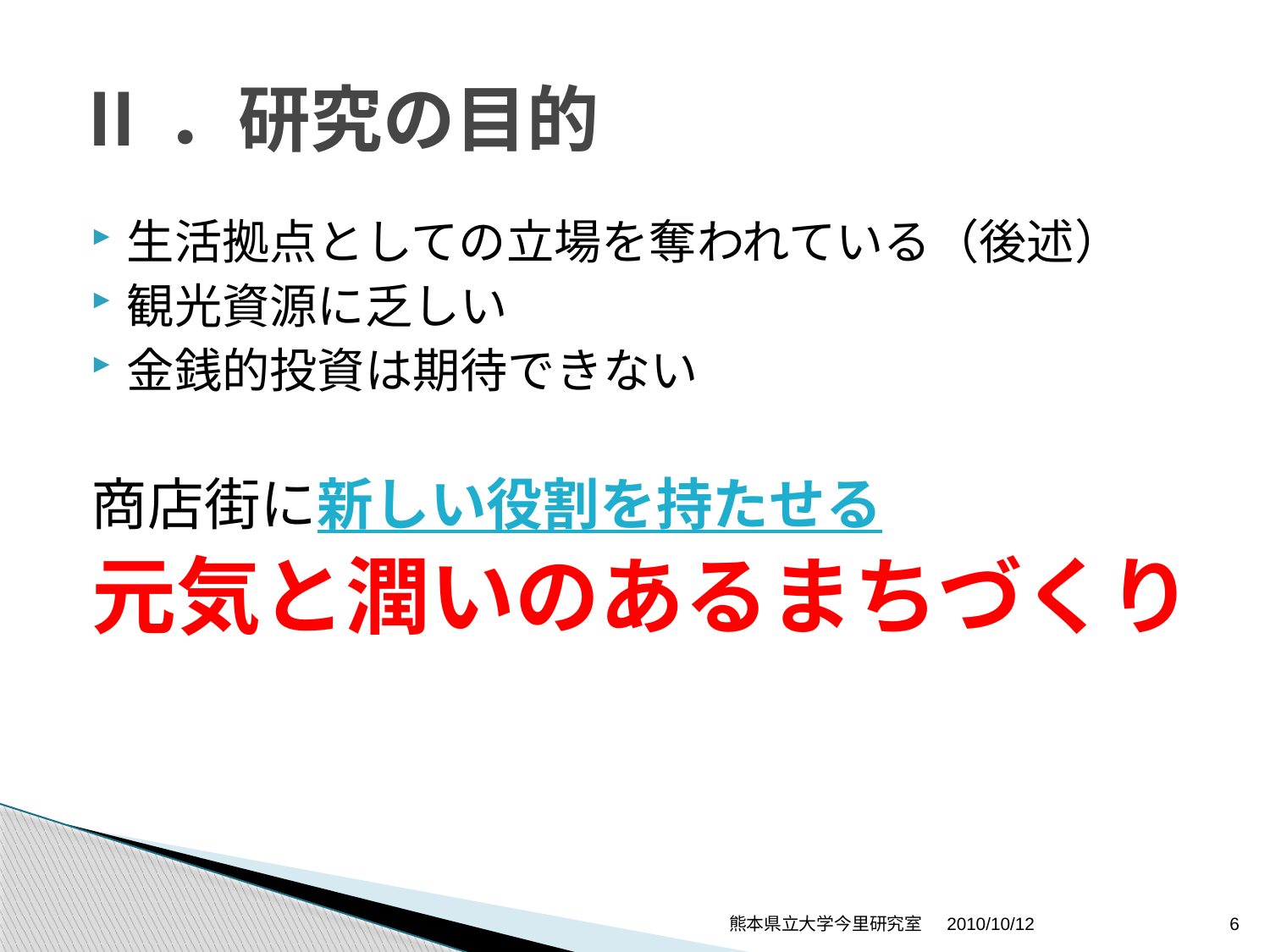

# Ⅱ．研究の目的
生活拠点としての立場を奪われている（後述）
観光資源に乏しい
金銭的投資は期待できない

商店街に新しい役割を持たせる
元気と潤いのあるまちづくり
熊本県立大学今里研究室
2010/10/12
6